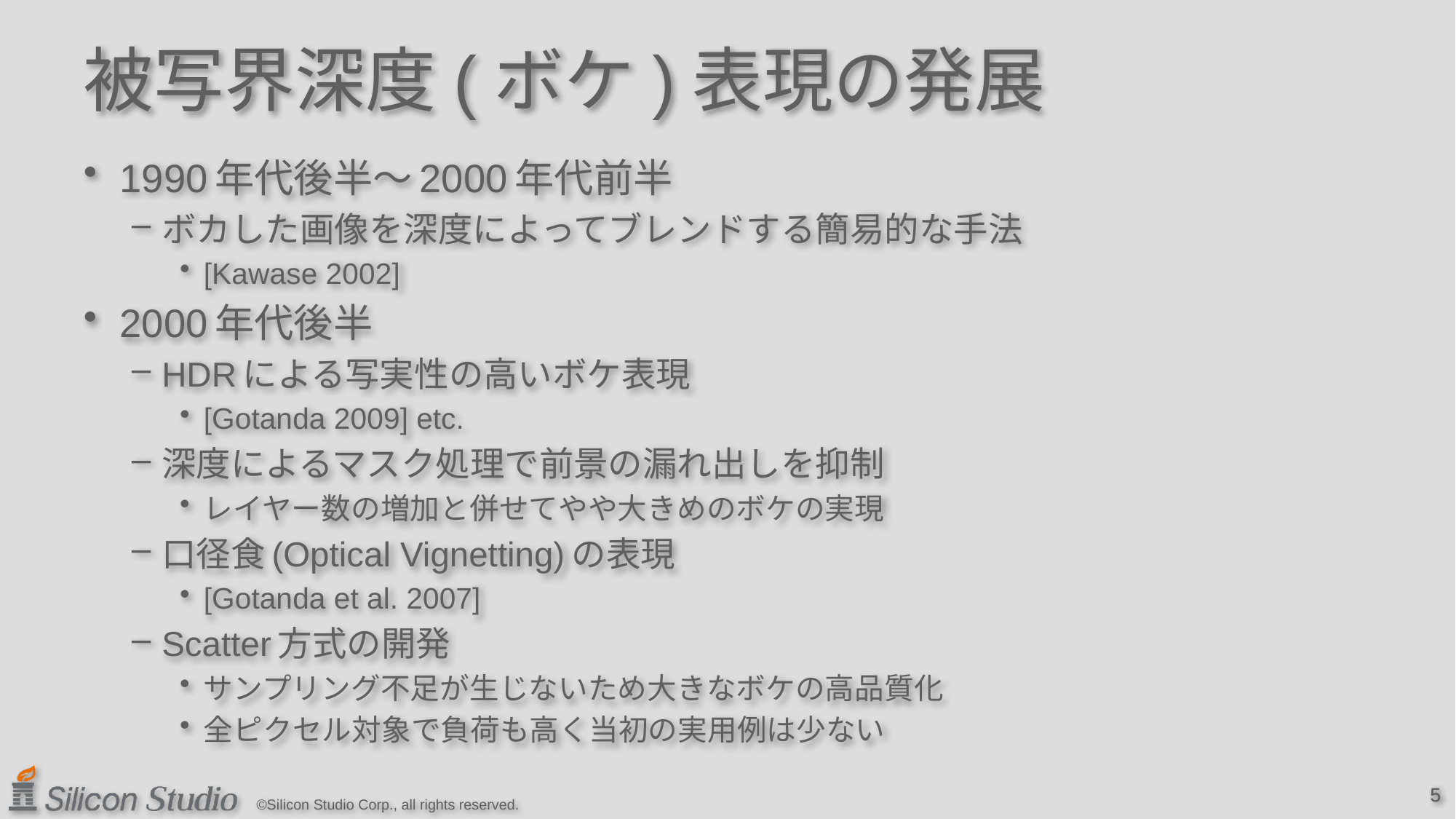

# 被写界深度(ボケ)表現の発展
1990年代後半～2000年代前半
ボカした画像を深度によってブレンドする簡易的な手法
[Kawase 2002]
2000年代後半
HDRによる写実性の高いボケ表現
[Gotanda 2009] etc.
深度によるマスク処理で前景の漏れ出しを抑制
レイヤー数の増加と併せてやや大きめのボケの実現
口径食(Optical Vignetting)の表現
[Gotanda et al. 2007]
Scatter方式の開発
サンプリング不足が生じないため大きなボケの高品質化
全ピクセル対象で負荷も高く当初の実用例は少ない
5